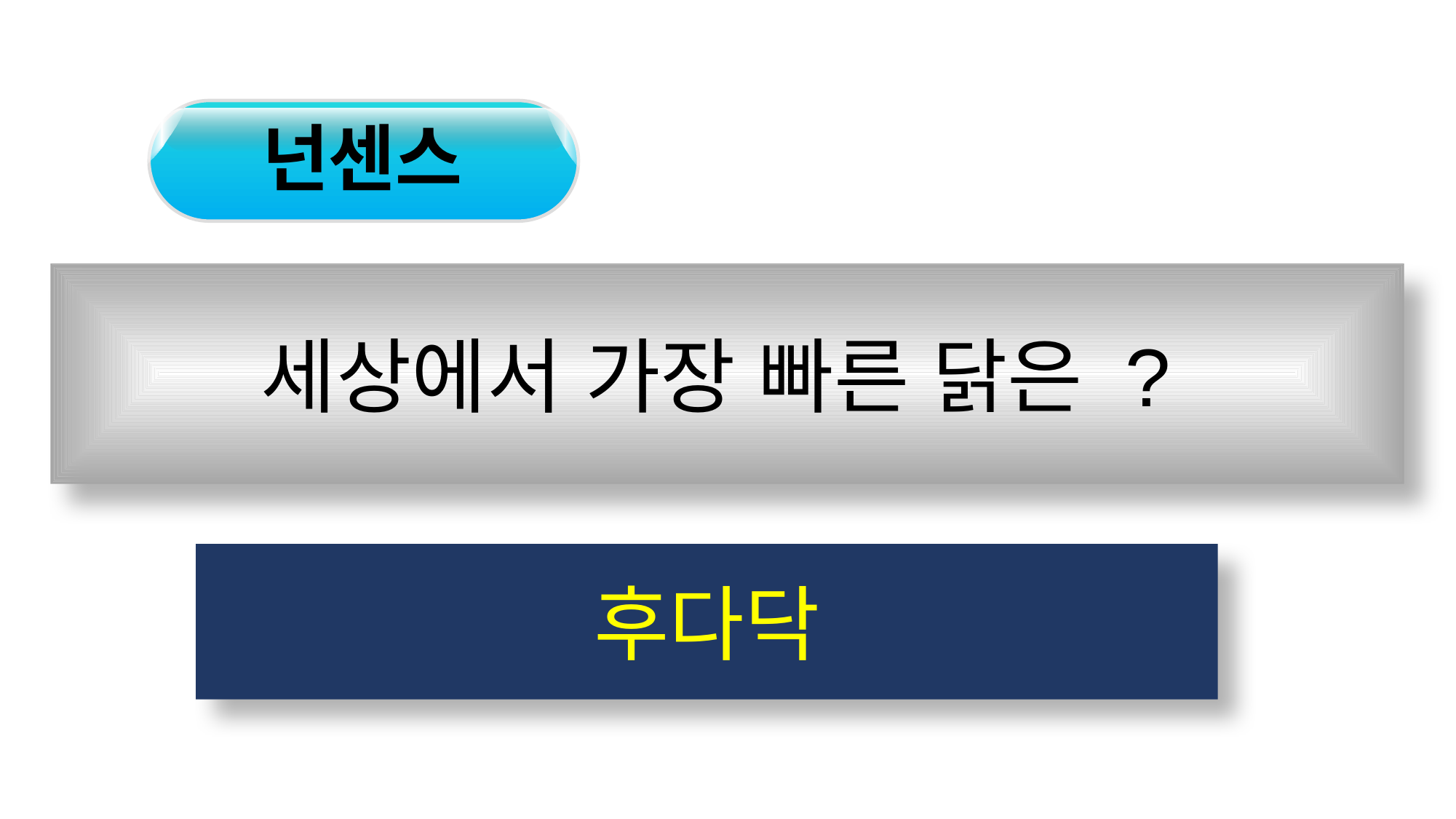

넌센스
세상에서 가장 빠른 닭은 ?
후다닥